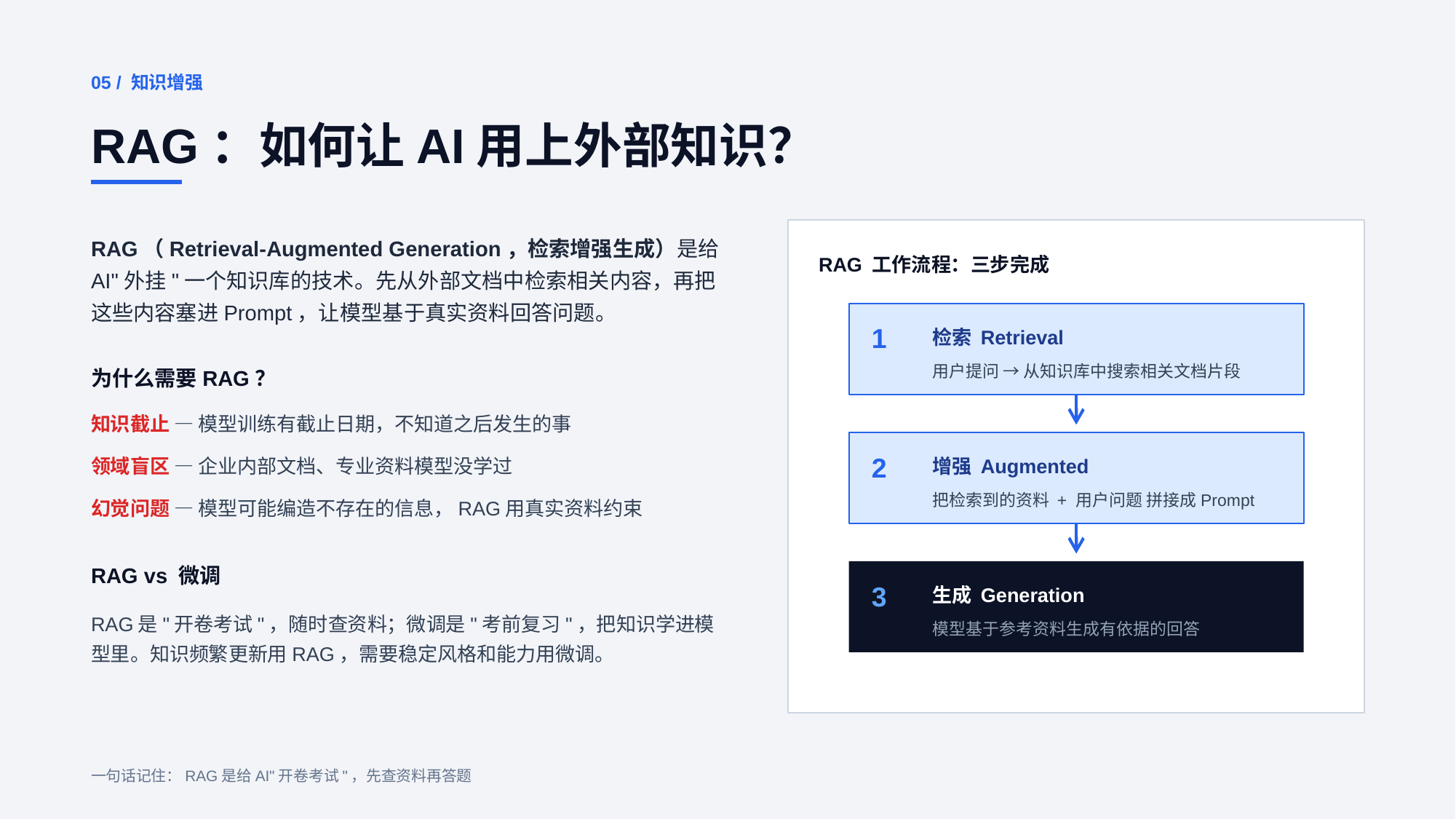

05 / 知识增强
RAG：如何让AI用上外部知识？
RAG（Retrieval-Augmented Generation，检索增强生成）是给AI"外挂"一个知识库的技术。先从外部文档中检索相关内容，再把这些内容塞进Prompt，让模型基于真实资料回答问题。

RAG 工作流程：三步完成

1
检索 Retrieval
用户提问 → 从知识库中搜索相关文档片段
为什么需要RAG？
知识截止 — 模型训练有截止日期，不知道之后发生的事

领域盲区 — 企业内部文档、专业资料模型没学过
2
增强 Augmented
把检索到的资料 + 用户问题 拼接成Prompt
幻觉问题 — 模型可能编造不存在的信息，RAG用真实资料约束
RAG vs 微调

3
生成 Generation
RAG是"开卷考试"，随时查资料；微调是"考前复习"，把知识学进模型里。知识频繁更新用RAG，需要稳定风格和能力用微调。
模型基于参考资料生成有依据的回答
一句话记住：RAG是给AI"开卷考试"，先查资料再答题